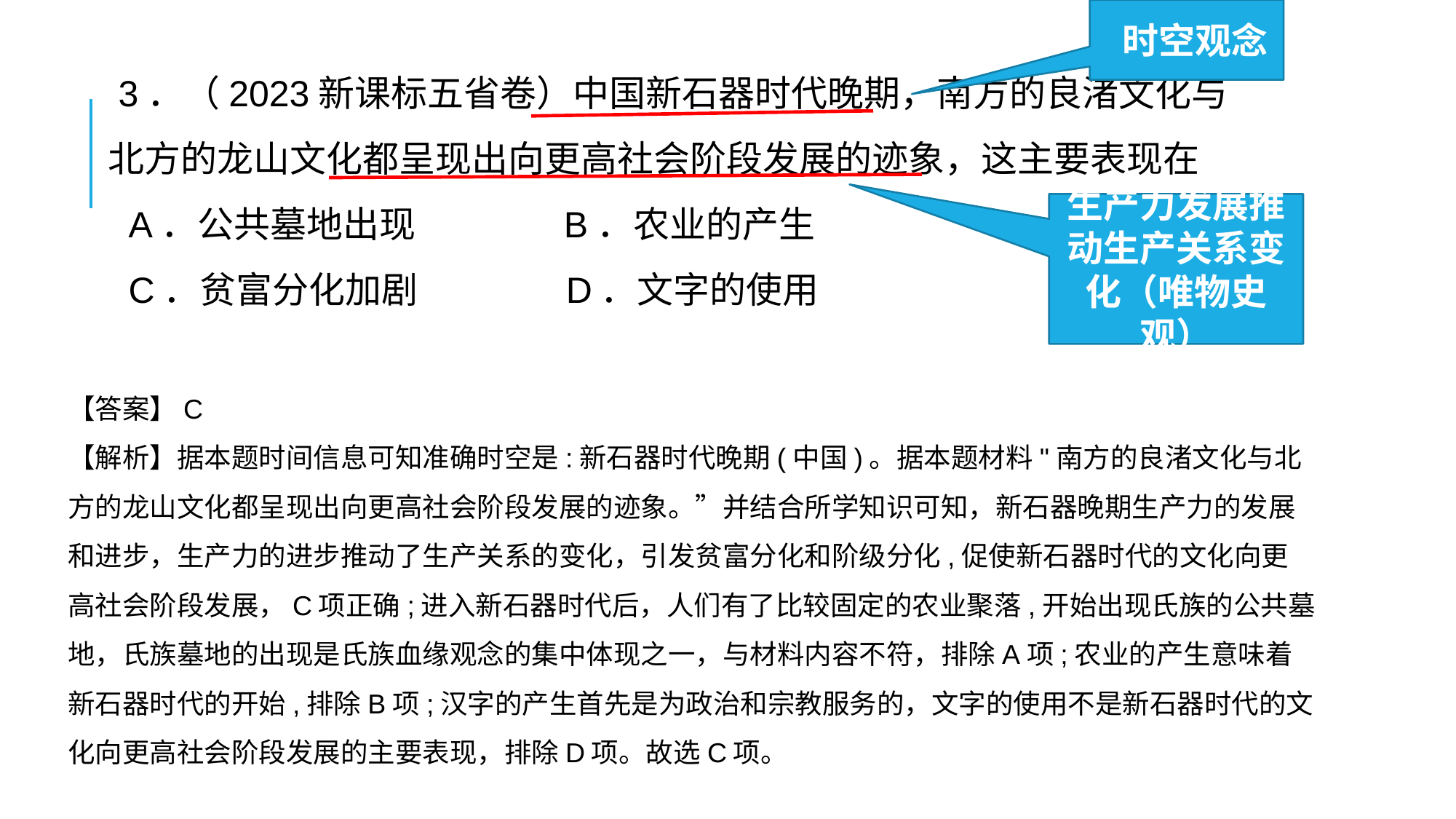

时空观念
3．（2023新课标五省卷）中国新石器时代晚期，南方的良渚文化与北方的龙山文化都呈现出向更高社会阶段发展的迹象，这主要表现在
 A．公共墓地出现                 B．农业的产生
 C．贫富分化加剧                 D．文字的使用

生产力发展推动生产关系变化（唯物史观）
【答案】C
【解析】据本题时间信息可知准确时空是:新石器时代晚期(中国)。据本题材料"南方的良渚文化与北方的龙山文化都呈现出向更高社会阶段发展的迹象。”并结合所学知识可知，新石器晚期生产力的发展和进步，生产力的进步推动了生产关系的变化，引发贫富分化和阶级分化,促使新石器时代的文化向更高社会阶段发展，C项正确;进入新石器时代后，人们有了比较固定的农业聚落,开始出现氏族的公共墓地，氏族墓地的出现是氏族血缘观念的集中体现之一，与材料内容不符，排除A项;农业的产生意味着新石器时代的开始,排除B项;汉字的产生首先是为政治和宗教服务的，文字的使用不是新石器时代的文化向更高社会阶段发展的主要表现，排除D项。故选C项。